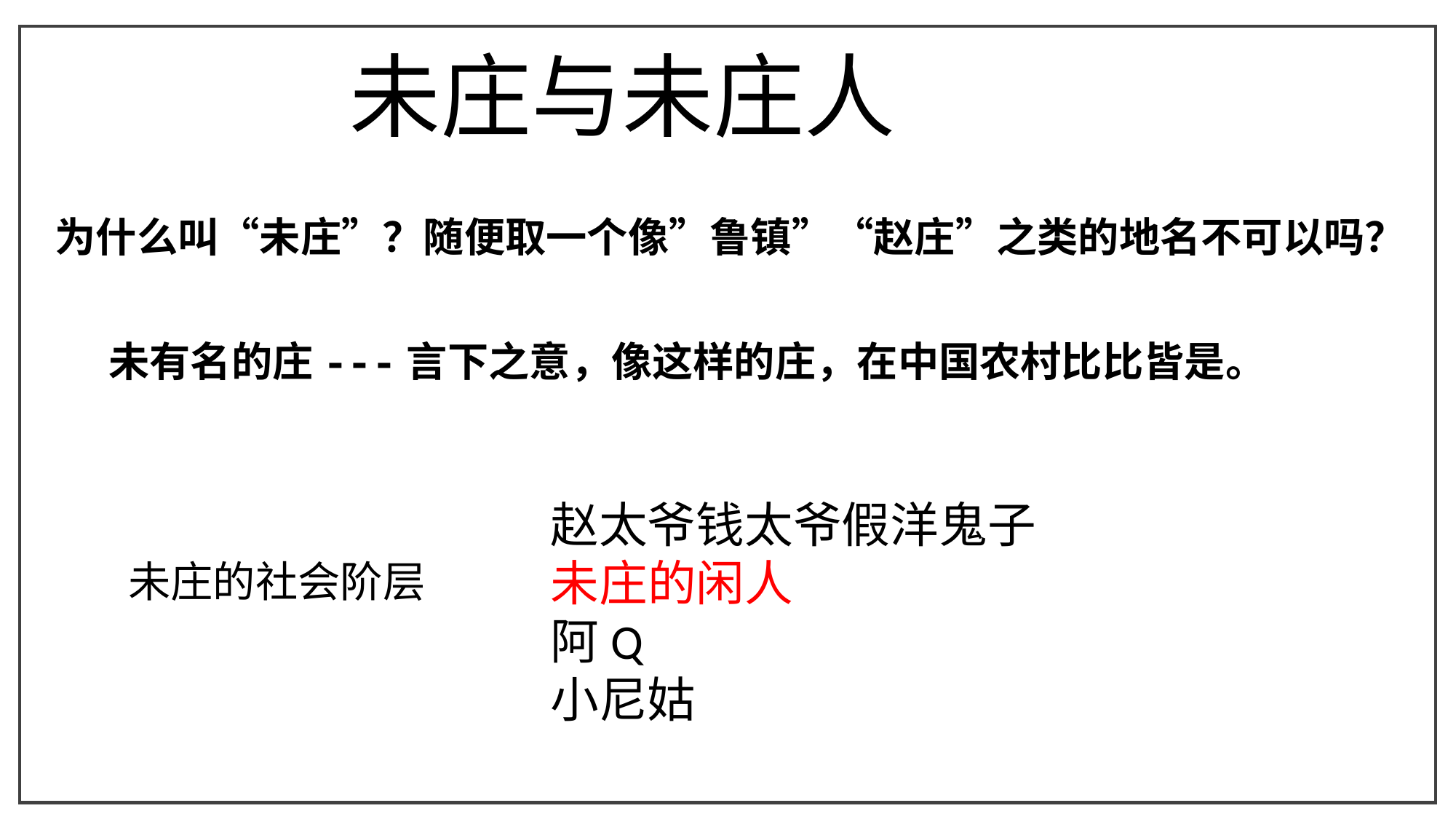

未庄与未庄人
为什么叫“未庄”？随便取一个像”鲁镇”“赵庄”之类的地名不可以吗？

未有名的庄---言下之意，像这样的庄，在中国农村比比皆是。
赵太爷钱太爷假洋鬼子
未庄的闲人
阿Q
小尼姑
未庄的社会阶层